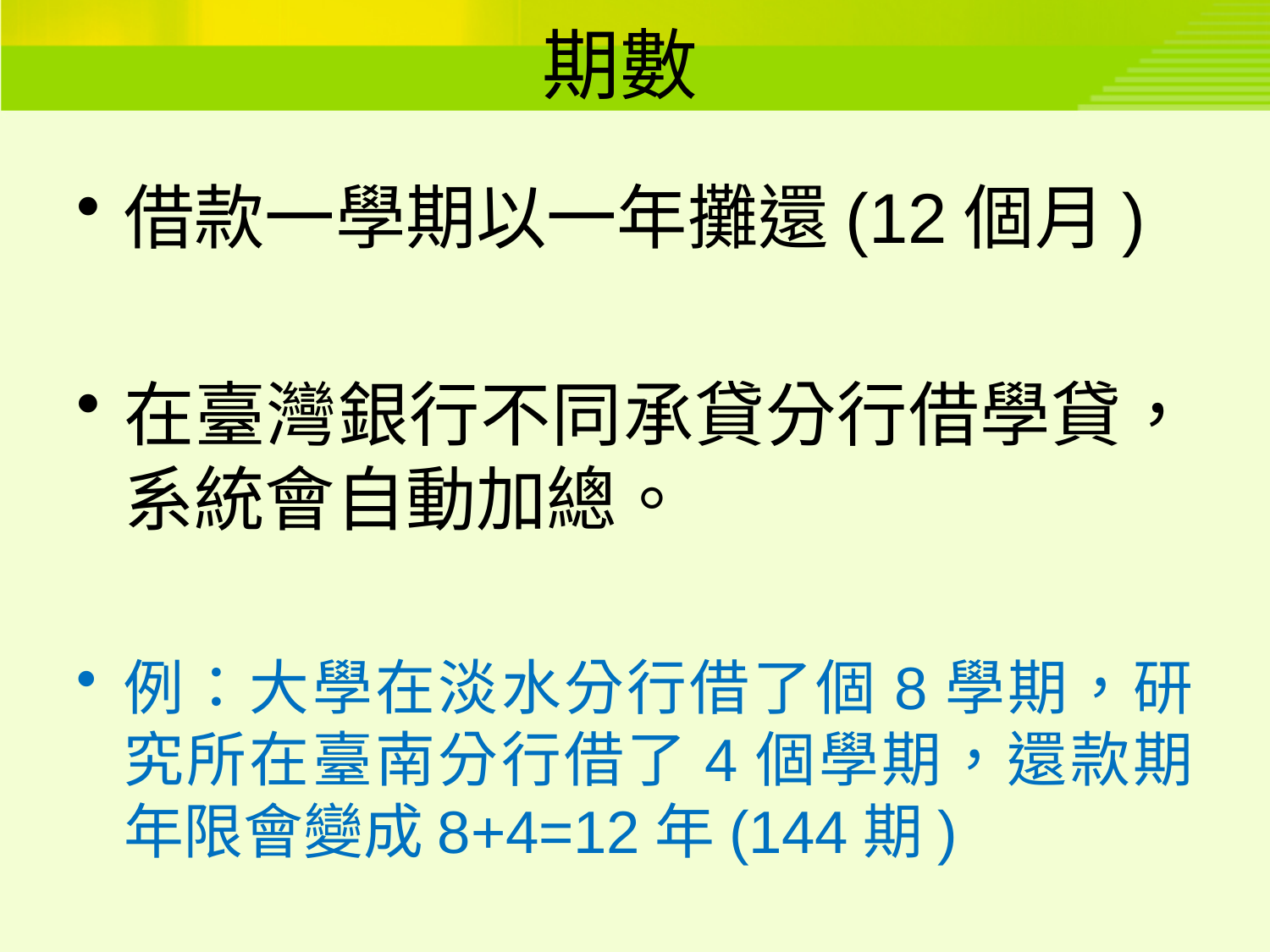

# 期數
借款一學期以一年攤還(12個月)

在臺灣銀行不同承貸分行借學貸，系統會自動加總。

例：大學在淡水分行借了個8學期，研究所在臺南分行借了4個學期，還款期年限會變成8+4=12年(144期)